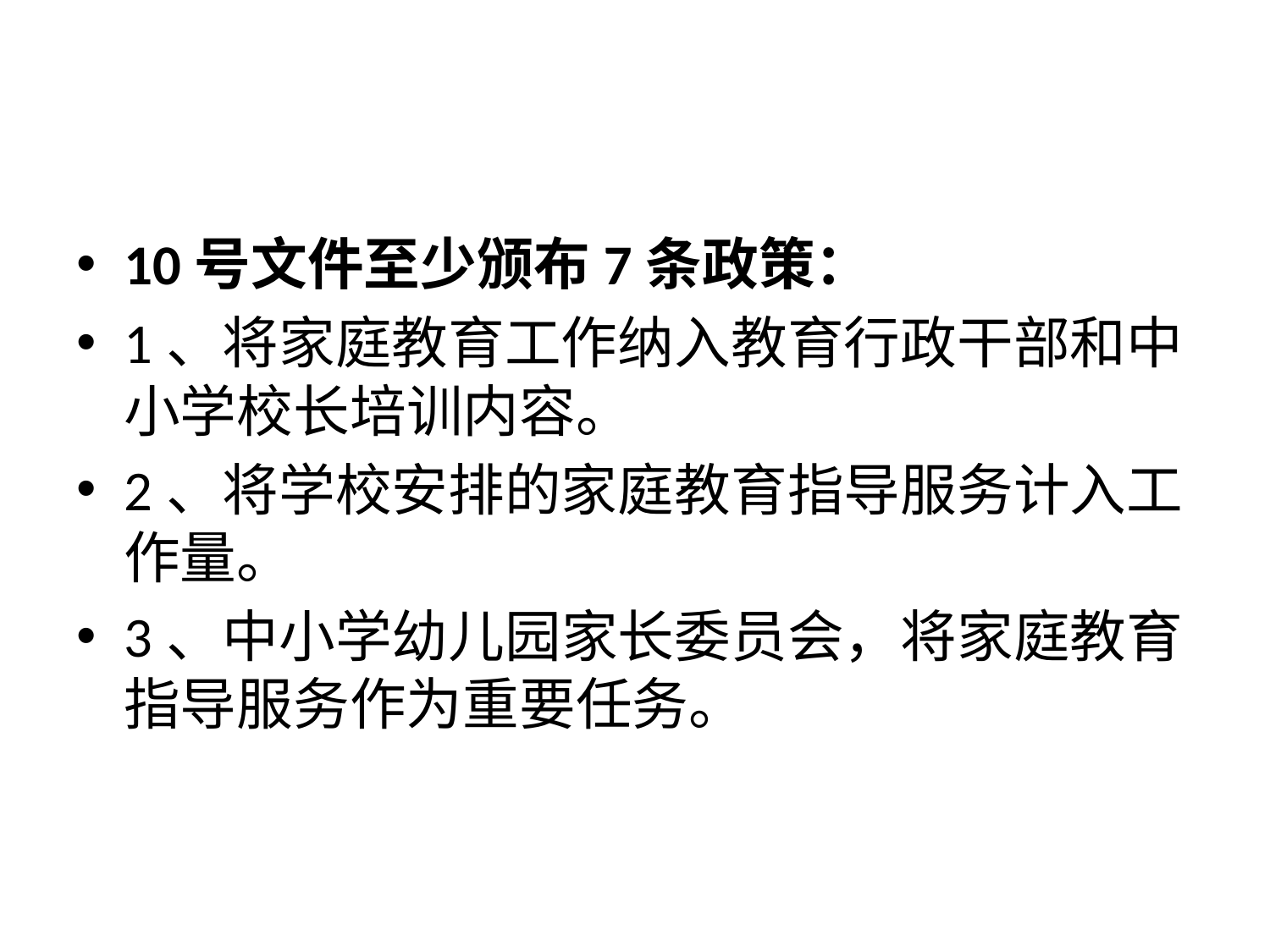

#
10号文件至少颁布7条政策：
1、将家庭教育工作纳入教育行政干部和中小学校长培训内容。
2、将学校安排的家庭教育指导服务计入工作量。
3、中小学幼儿园家长委员会，将家庭教育指导服务作为重要任务。